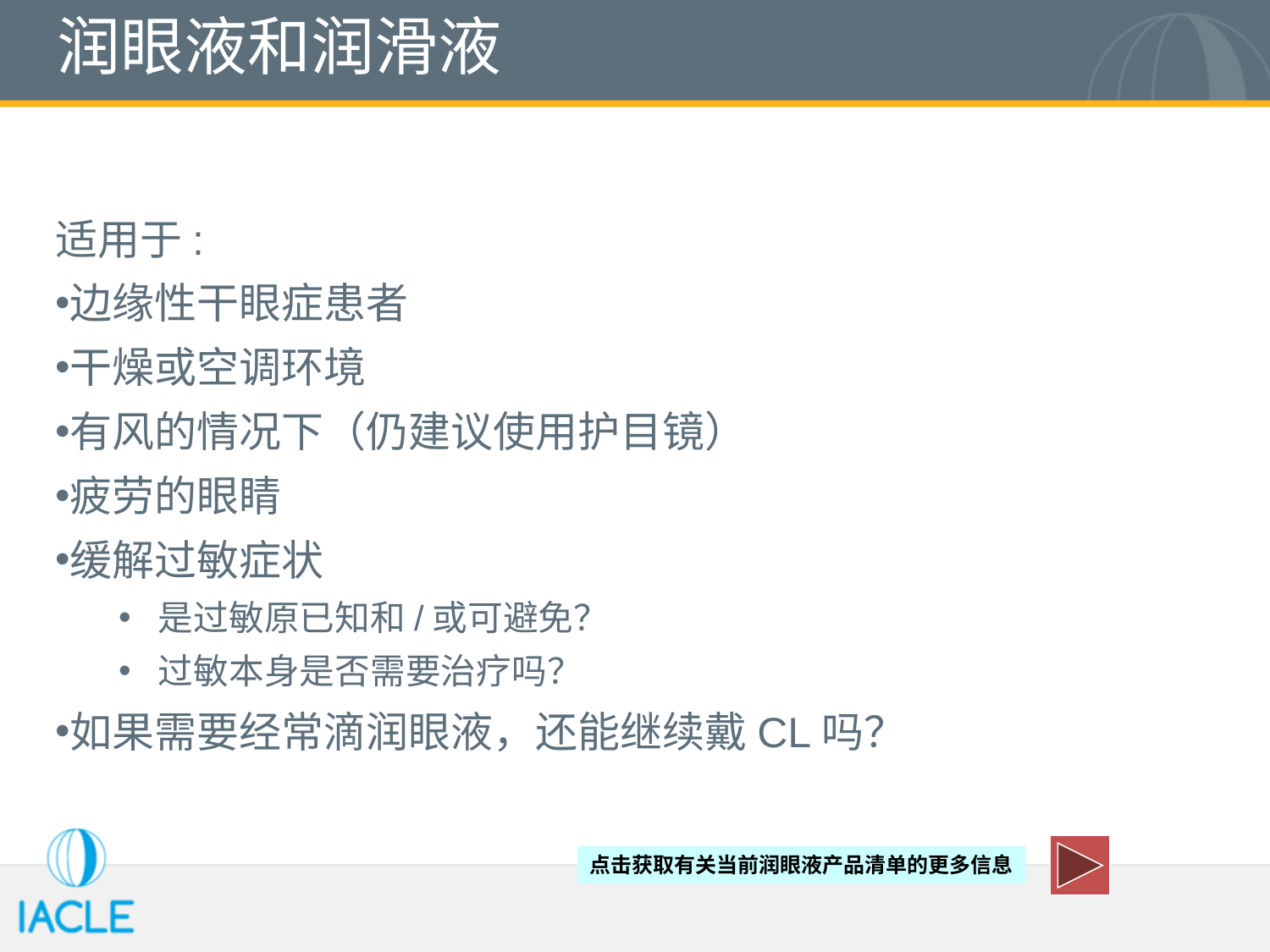

# 润眼液和润滑液
适用于:
边缘性干眼症患者
干燥或空调环境
有风的情况下（仍建议使用护目镜）
疲劳的眼睛
缓解过敏症状
是过敏原已知和/或可避免？
过敏本身是否需要治疗吗？
如果需要经常滴润眼液，还能继续戴CL吗？

点击获取有关当前润眼液产品清单的更多信息